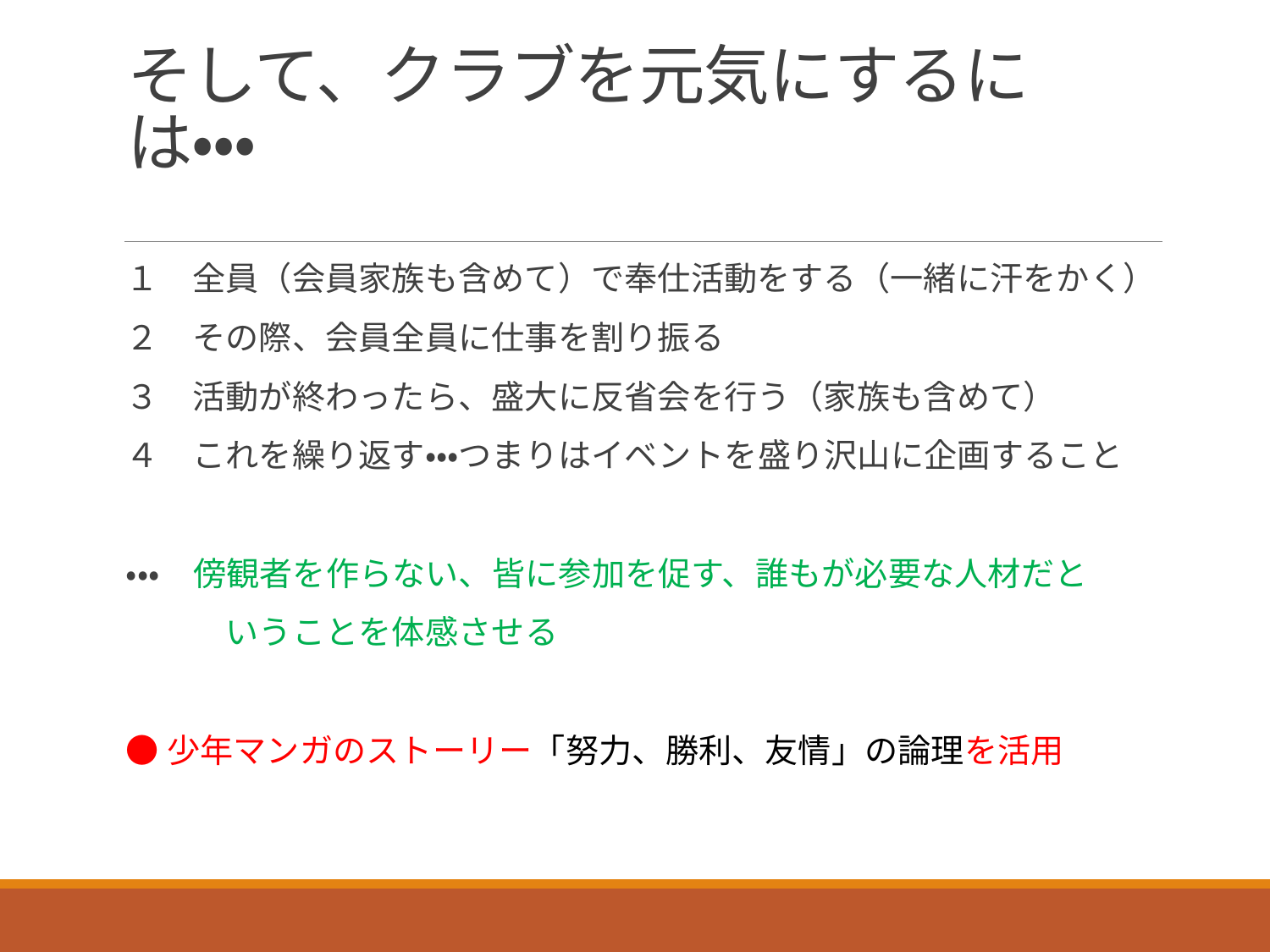

# そして、クラブを元気にするには・・・
１　全員（会員家族も含めて）で奉仕活動をする（一緒に汗をかく）
２　その際、会員全員に仕事を割り振る
３　活動が終わったら、盛大に反省会を行う（家族も含めて）
４　これを繰り返す・・・つまりはイベントを盛り沢山に企画すること

・・・　傍観者を作らない、皆に参加を促す、誰もが必要な人材だと
　　　いうことを体感させる

●少年マンガのストーリー「努力、勝利、友情」の論理を活用